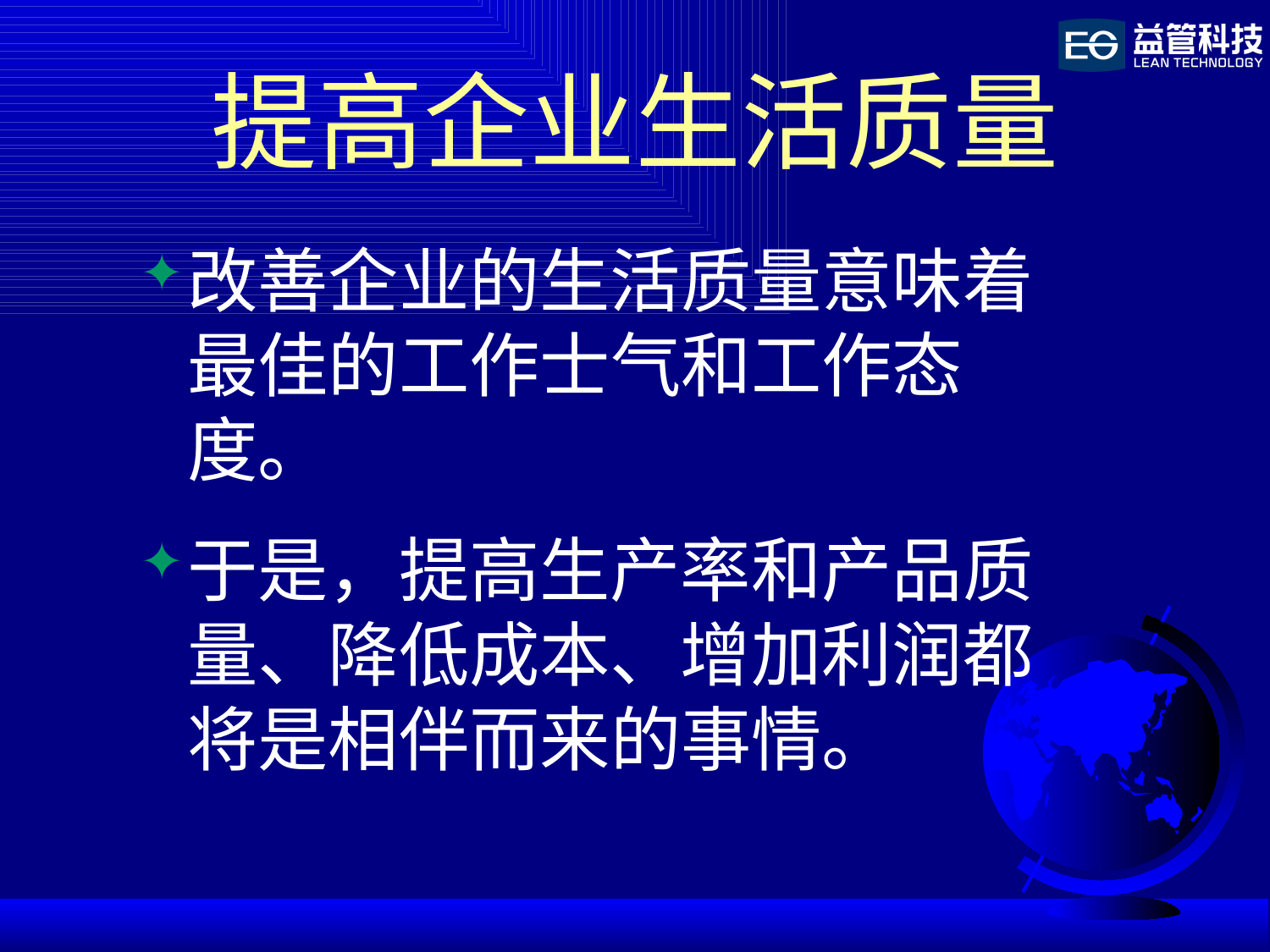

# 提高企业生活质量
改善企业的生活质量意味着最佳的工作士气和工作态度。
于是，提高生产率和产品质量、降低成本、增加利润都将是相伴而来的事情。

38